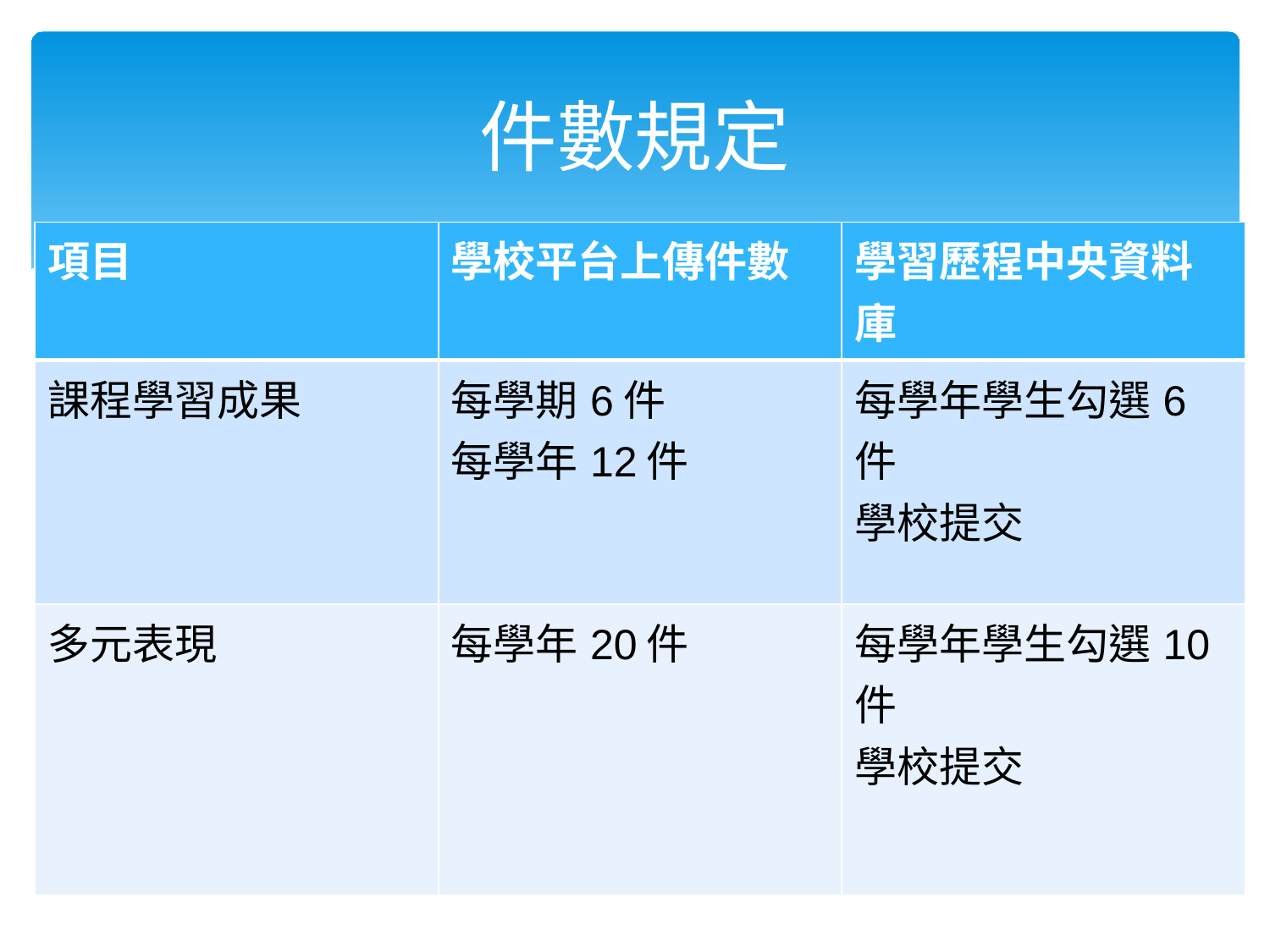

# 件數規定
| 項目 | 學校平台上傳件數 | 學習歷程中央資料庫 |
| --- | --- | --- |
| 課程學習成果 | 每學期6件 每學年12件 | 每學年學生勾選6件 學校提交 |
| 多元表現 | 每學年20件 | 每學年學生勾選10件 學校提交 |